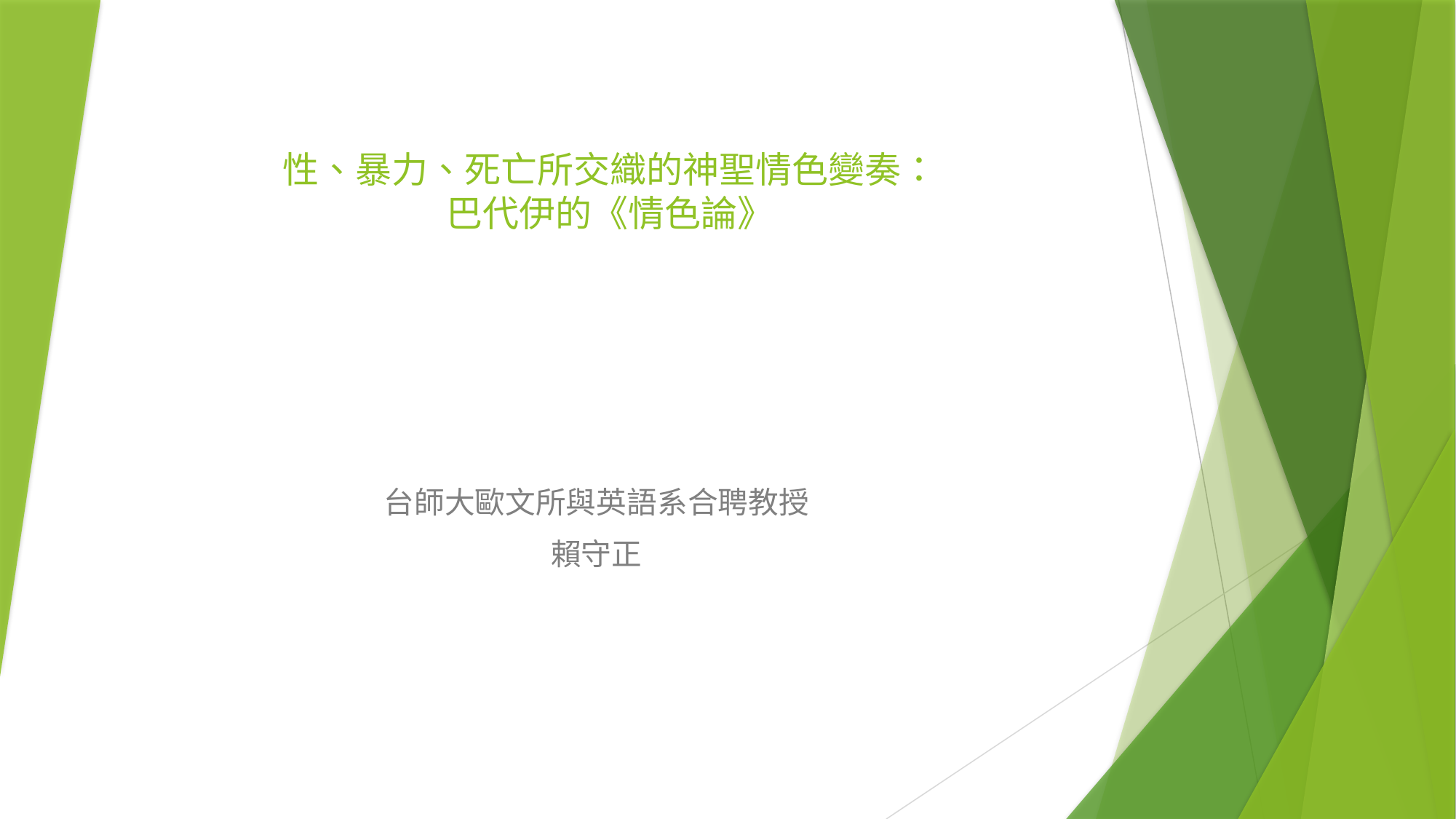

# 性、暴力、死亡所交織的神聖情色變奏： 巴代伊的《情色論》
台師大歐文所與英語系合聘教授
賴守正